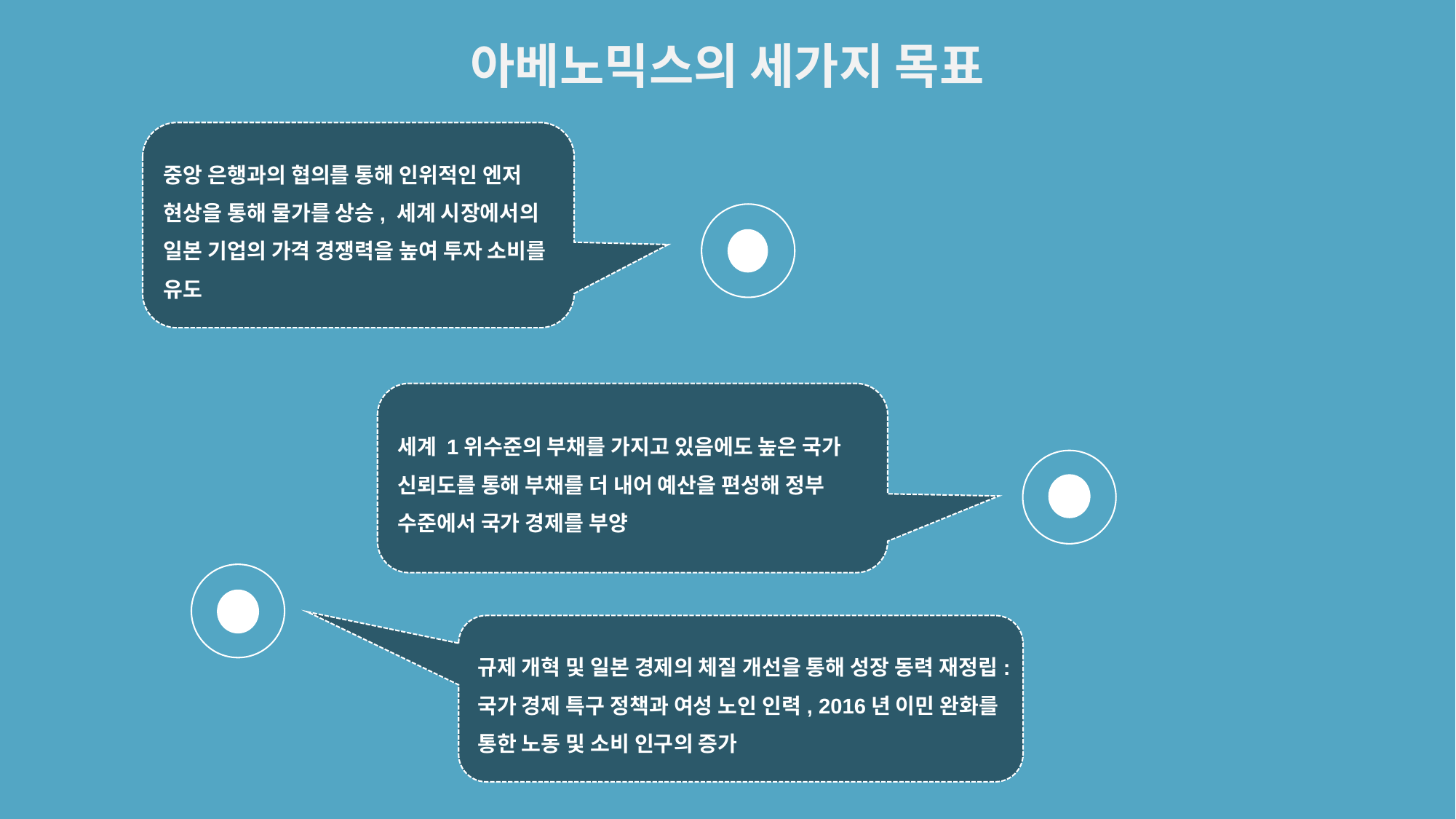

아베노믹스의 세가지 목표
중앙 은행과의 협의를 통해 인위적인 엔저 현상을 통해 물가를 상승, 세계 시장에서의 일본 기업의 가격 경쟁력을 높여 투자 소비를 유도

세계 1위수준의 부채를 가지고 있음에도 높은 국가 신뢰도를 통해 부채를 더 내어 예산을 편성해 정부 수준에서 국가 경제를 부양

규제 개혁 및 일본 경제의 체질 개선을 통해 성장 동력 재정립:국가 경제 특구 정책과 여성 노인 인력, 2016년 이민 완화를 통한 노동 및 소비 인구의 증가